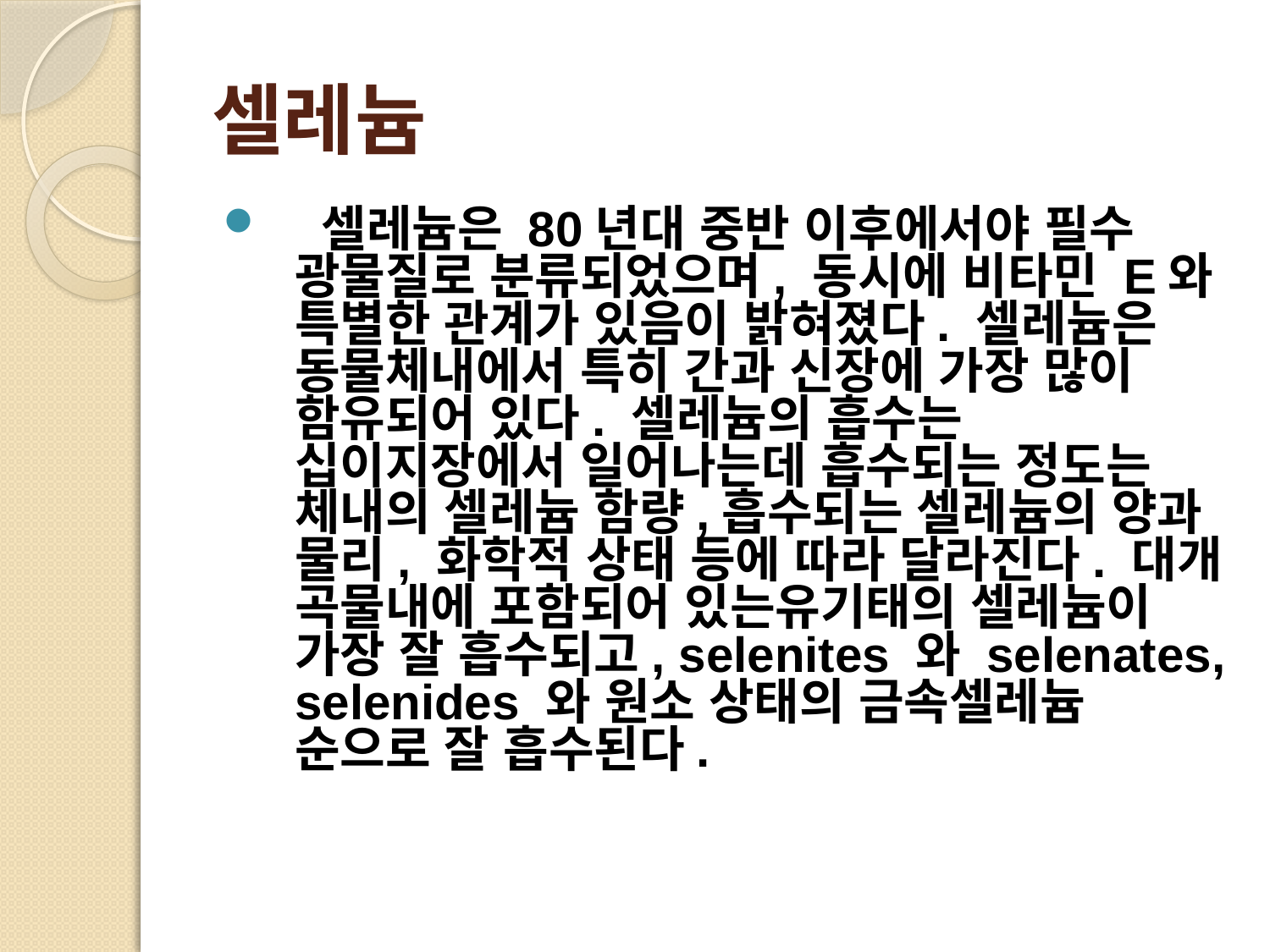

# 셀레늄
 셀레늄은 80년대 중반 이후에서야 필수 광물질로 분류되었으며, 동시에 비타민 E와 특별한 관계가 있음이 밝혀졌다. 셀레늄은 동물체내에서 특히 간과 신장에 가장 많이 함유되어 있다. 셀레늄의 흡수는 십이지장에서 일어나는데 흡수되는 정도는 체내의 셀레늄 함량,흡수되는 셀레늄의 양과 물리, 화학적 상태 등에 따라 달라진다. 대개 곡물내에 포함되어 있는유기태의 셀레늄이 가장 잘 흡수되고, selenites 와 selenates, selenides 와 원소 상태의 금속셀레늄 순으로 잘 흡수된다.